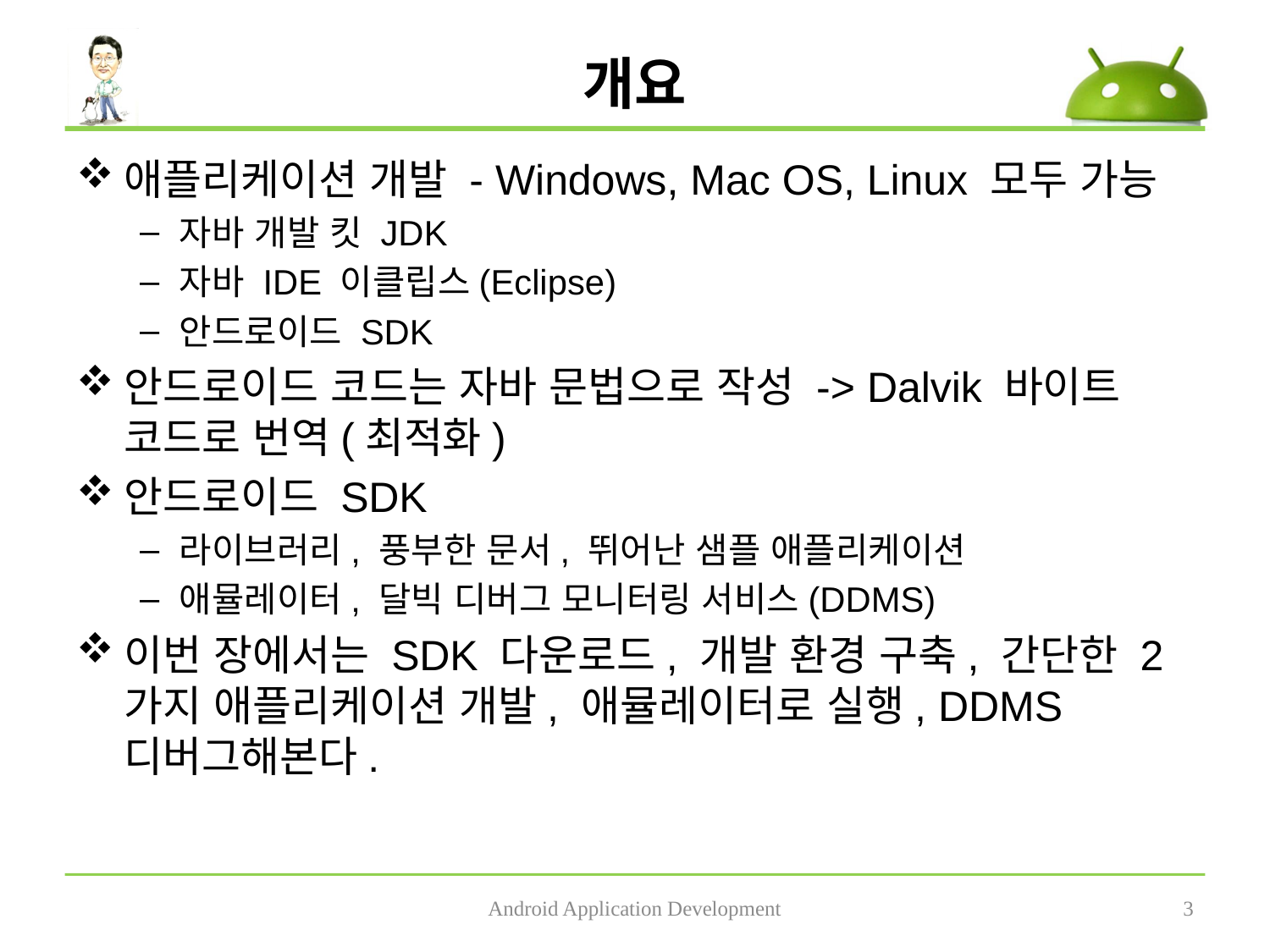

# 개요
애플리케이션 개발 - Windows, Mac OS, Linux 모두 가능
자바 개발 킷 JDK
자바 IDE 이클립스(Eclipse)
안드로이드 SDK
안드로이드 코드는 자바 문법으로 작성 -> Dalvik 바이트 코드로 번역(최적화)
안드로이드 SDK
라이브러리, 풍부한 문서, 뛰어난 샘플 애플리케이션
애뮬레이터, 달빅 디버그 모니터링 서비스(DDMS)
이번 장에서는 SDK 다운로드, 개발 환경 구축, 간단한 2가지 애플리케이션 개발, 애뮬레이터로 실행, DDMS 디버그해본다.

Android Application Development
3